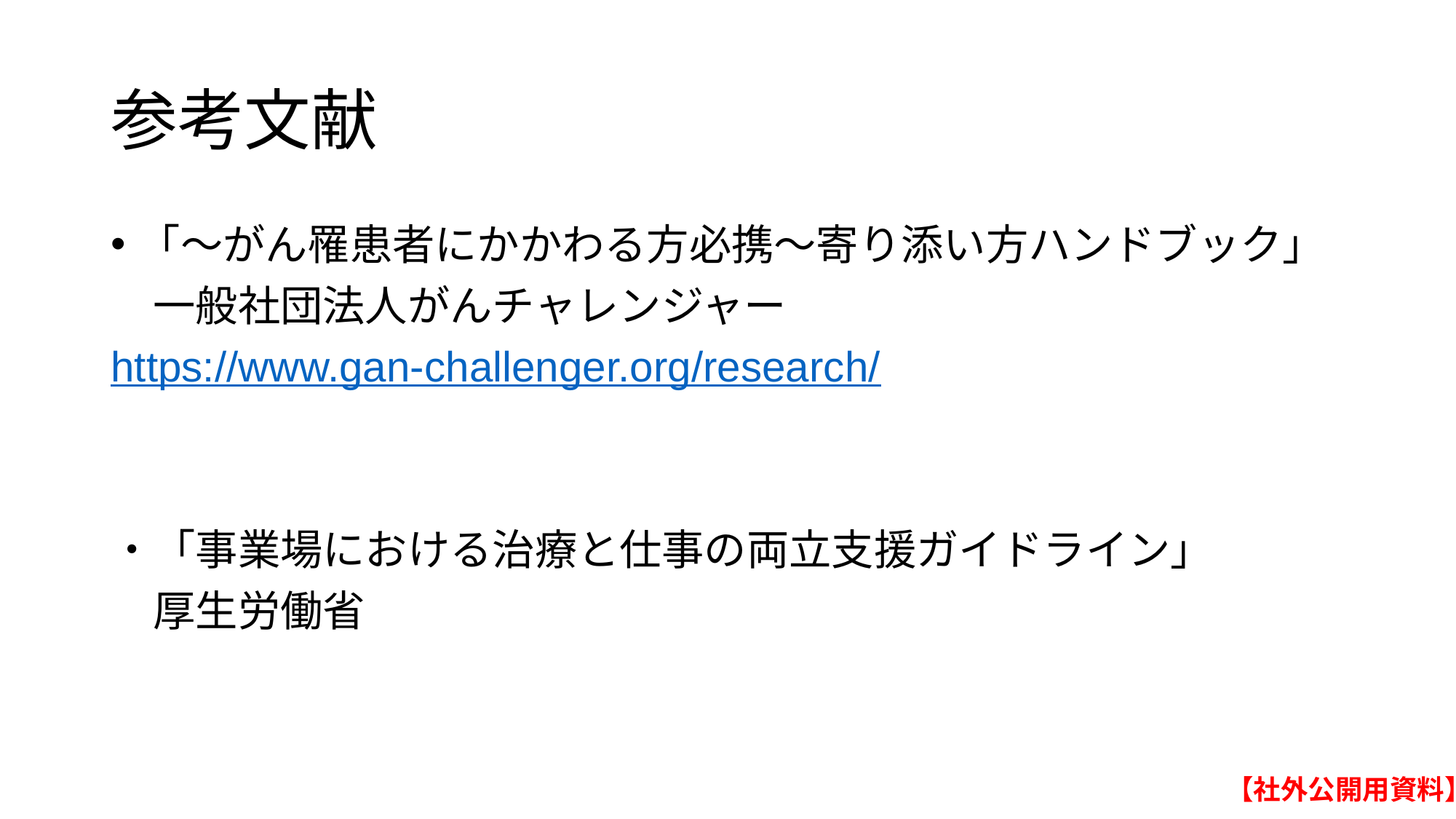

# 参考文献
「～がん罹患者にかかわる方必携～寄り添い方ハンドブック」
　一般社団法人がんチャレンジャー
https://www.gan-challenger.org/research/

・「事業場における治療と仕事の両立支援ガイドライン」
　厚生労働省

【社外公開用資料】